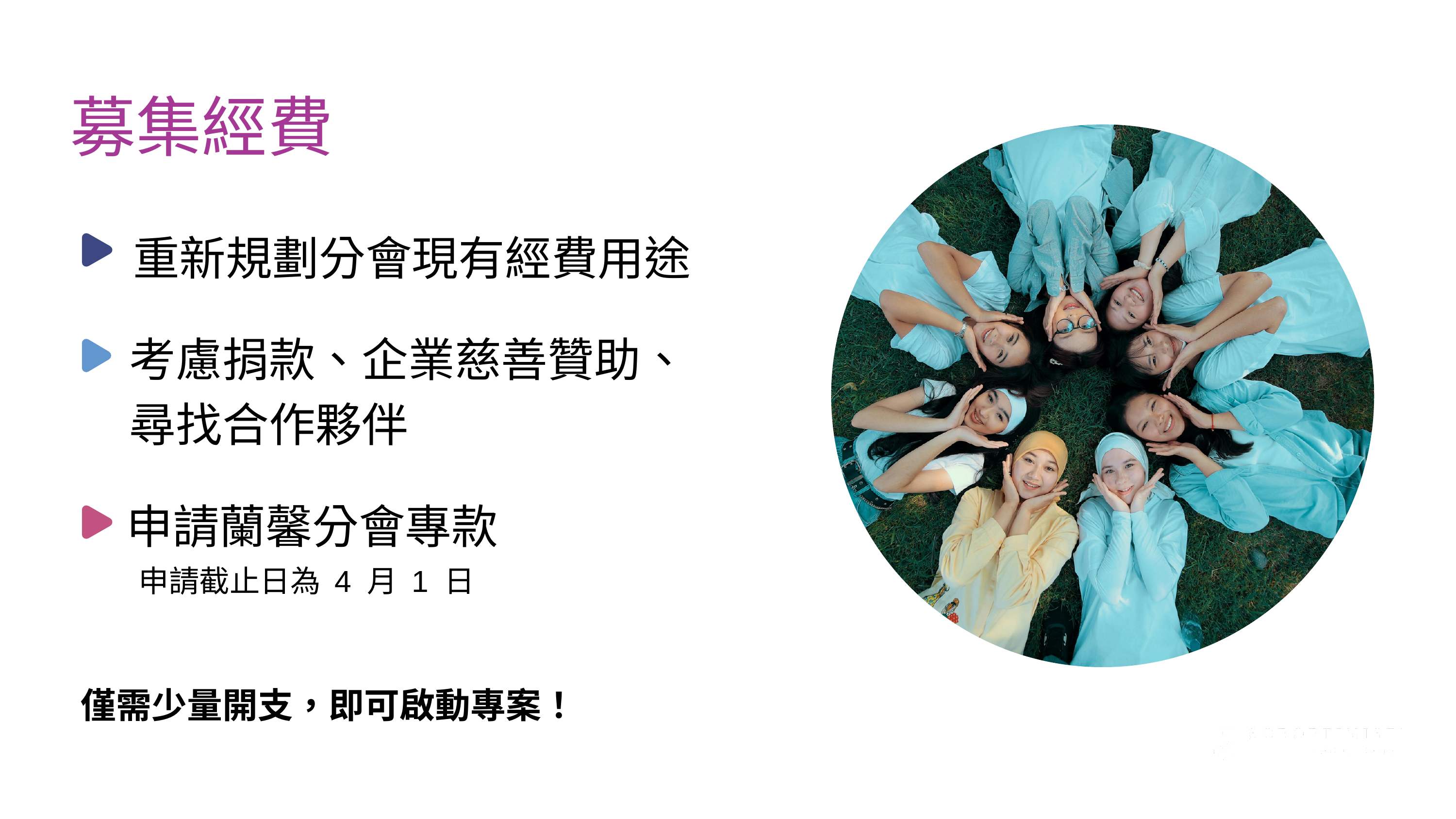

募集經費

重新規劃分會現有經費用途

考慮捐款、企業慈善贊助、尋找合作夥伴

申請蘭馨分會專款

 申請截止日為 4 月 1 日
僅需少量開支，即可啟動專案！